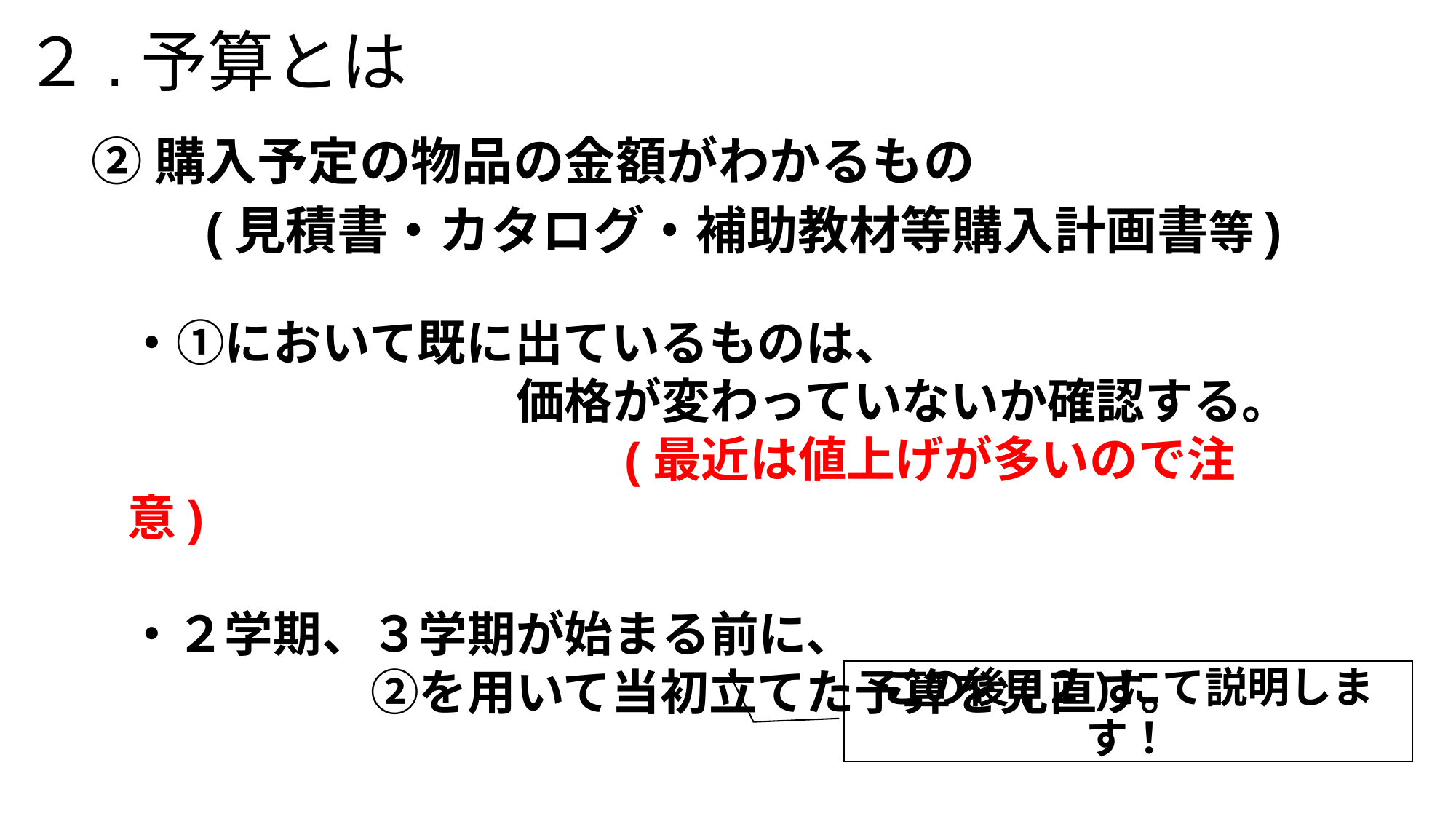

# ２.予算とは
②購入予定の物品の金額がわかるもの
　　(見積書・カタログ・補助教材等購入計画書等)
・①において既に出ているものは、
　　　　　　　　価格が変わっていないか確認する。
　　　　　　　　　　(最近は値上げが多いので注意)

・２学期、３学期が始まる前に、
　　　　　②を用いて当初立てた予算を見直す。
この後(２)にて説明します！